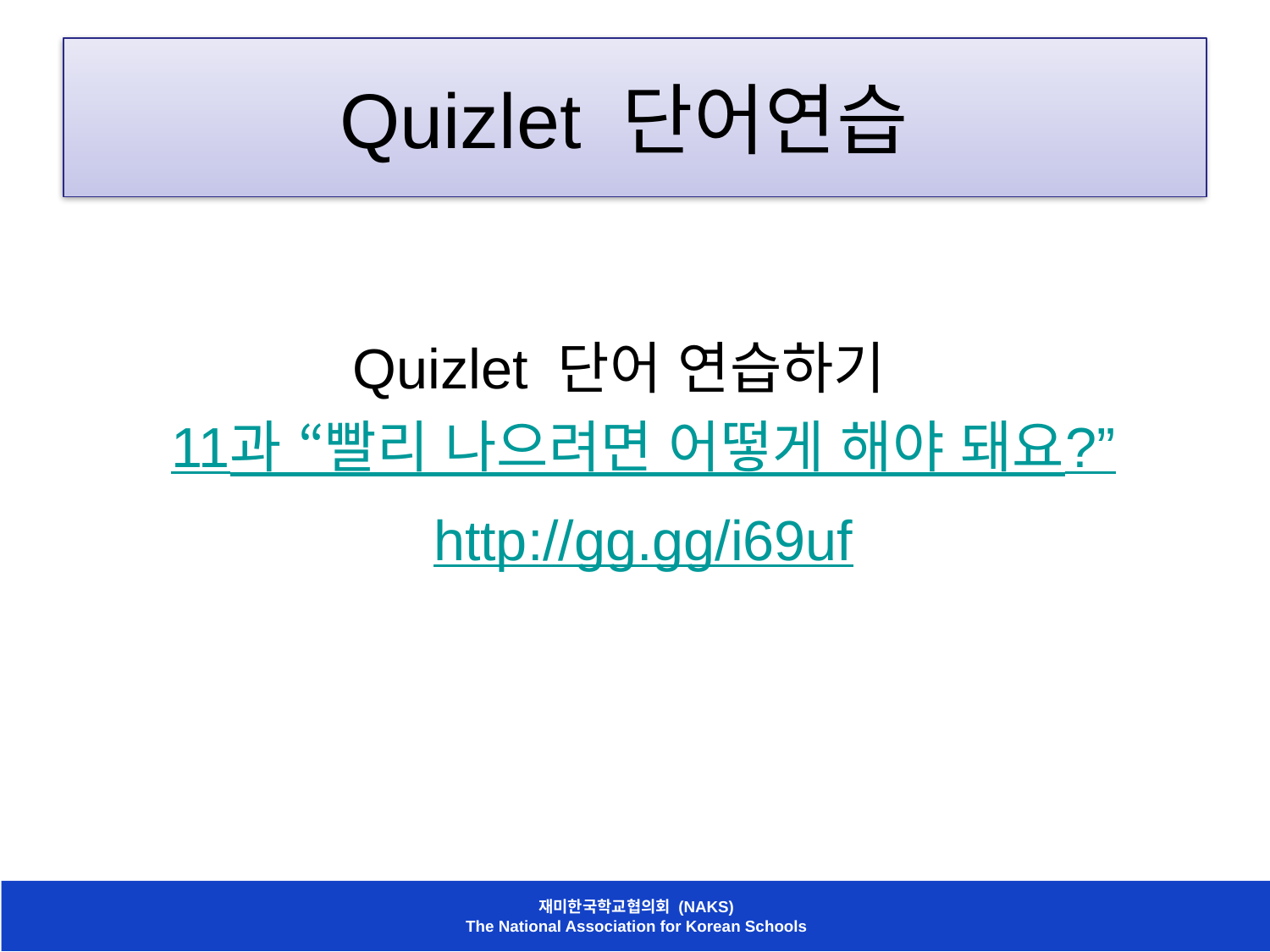

# Quizlet 단어연습
Quizlet 단어 연습하기
11과 “빨리 나으려면 어떻게 해야 돼요?”
http://gg.gg/i69uf

재미한국학교협의회 (NAKS)
The National Association for Korean Schools